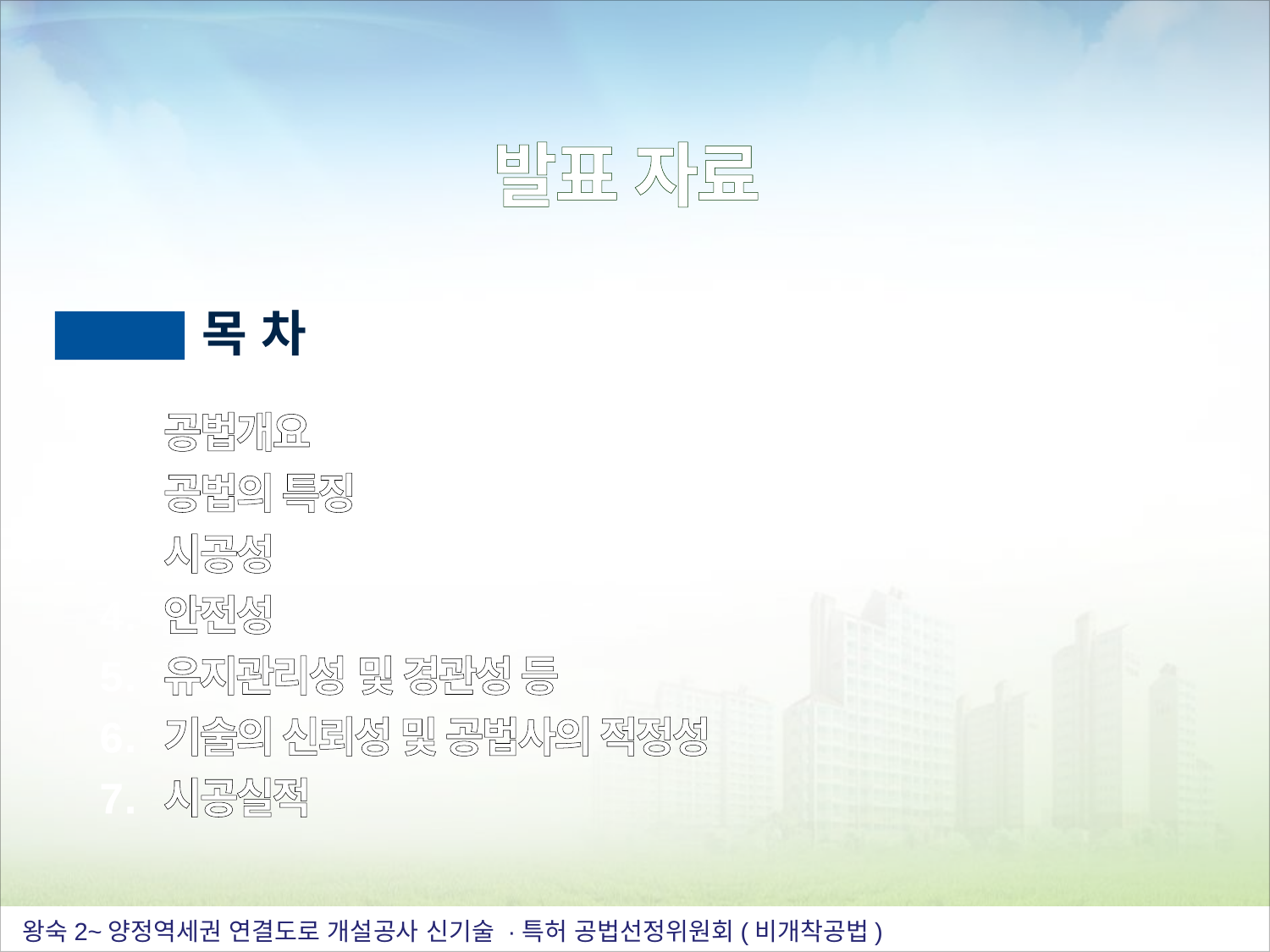

발표 자료
   목 차

공법개요
공법의 특징
시공성
안전성
유지관리성 및 경관성 등
기술의 신뢰성 및 공법사의 적정성
시공실적